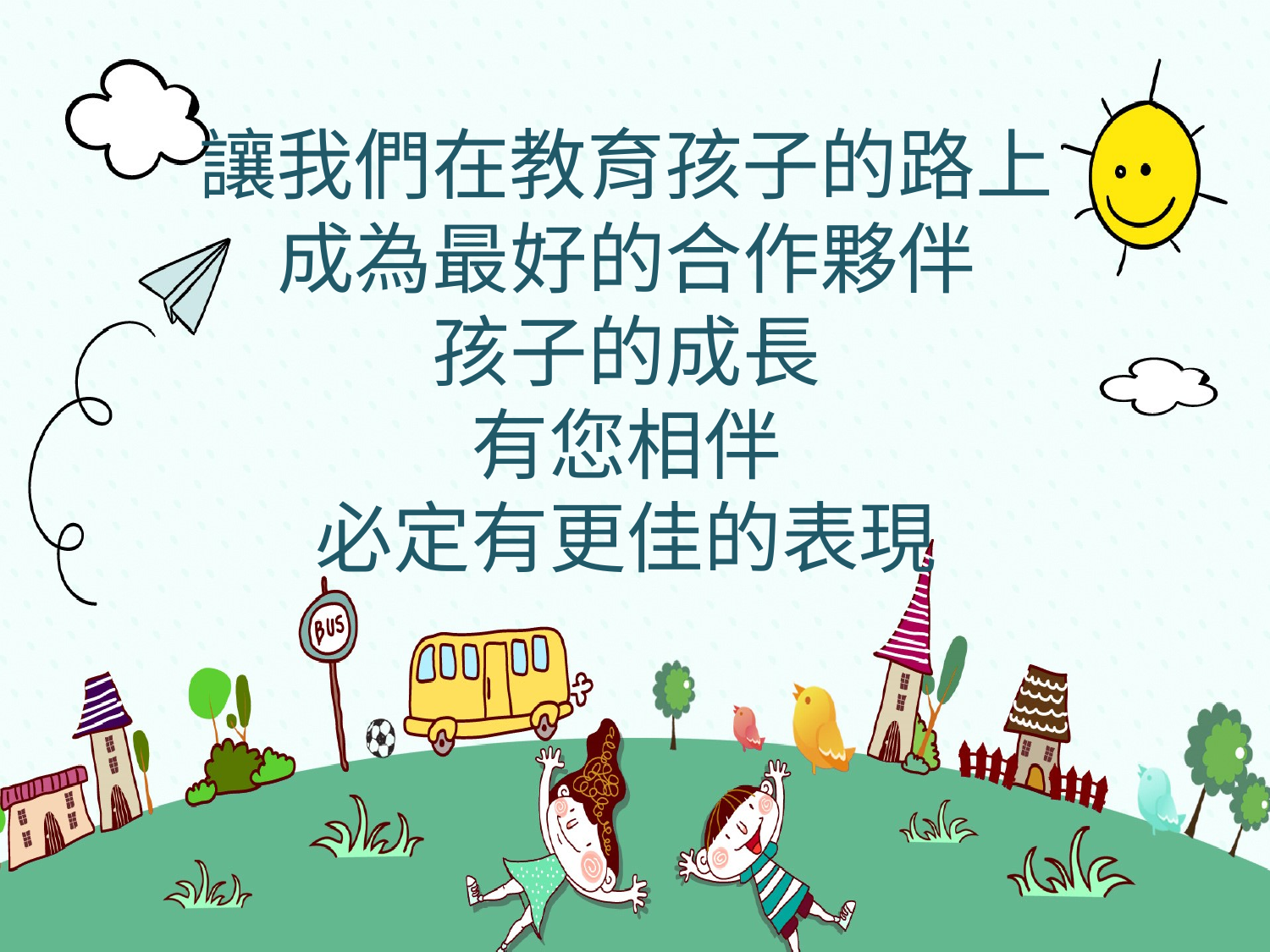

# 讓我們在教育孩子的路上 成為最好的合作夥伴 孩子的成長 有您相伴 必定有更佳的表現